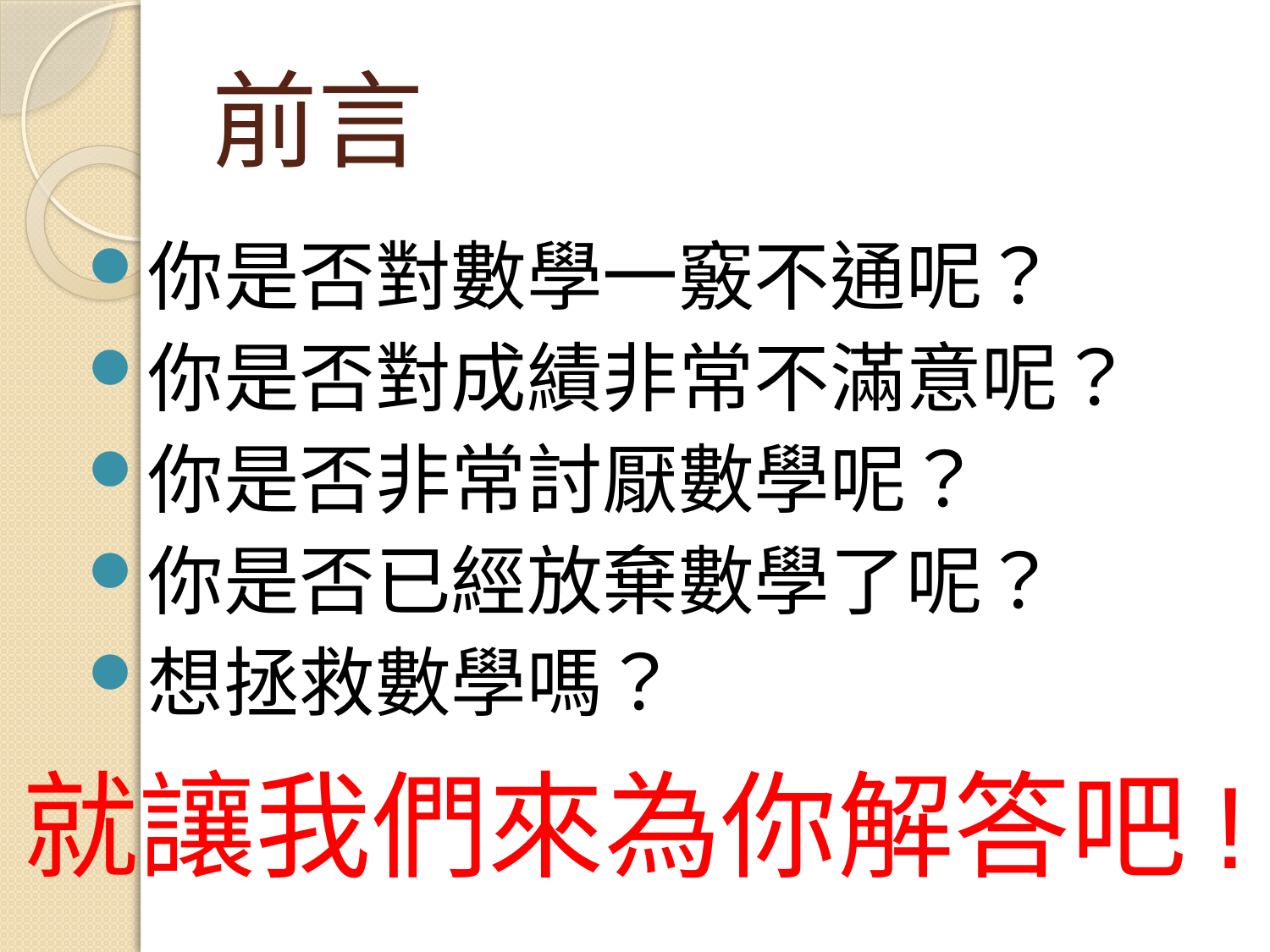

# 前言
你是否對數學一竅不通呢？
你是否對成績非常不滿意呢？
你是否非常討厭數學呢？
你是否已經放棄數學了呢？
想拯救數學嗎？

就讓我們來為你解答吧!